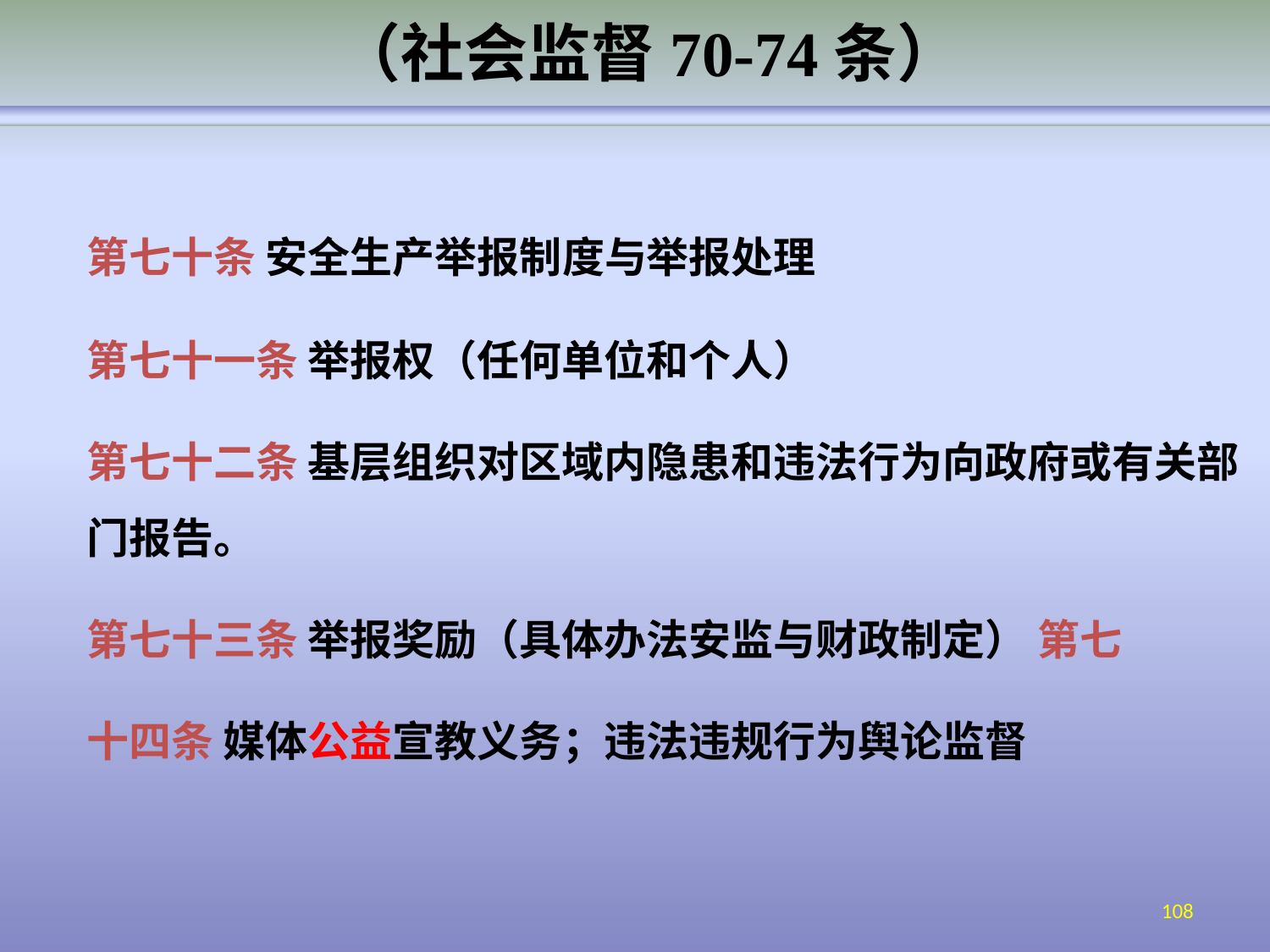

# （社会监督70-74条）
第七十条 安全生产举报制度与举报处理

第七十一条 举报权（任何单位和个人）
第七十二条 基层组织对区域内隐患和违法行为向政府或有关部 门报告。
第七十三条 举报奖励（具体办法安监与财政制定） 第七十四条 媒体公益宣教义务；违法违规行为舆论监督
108